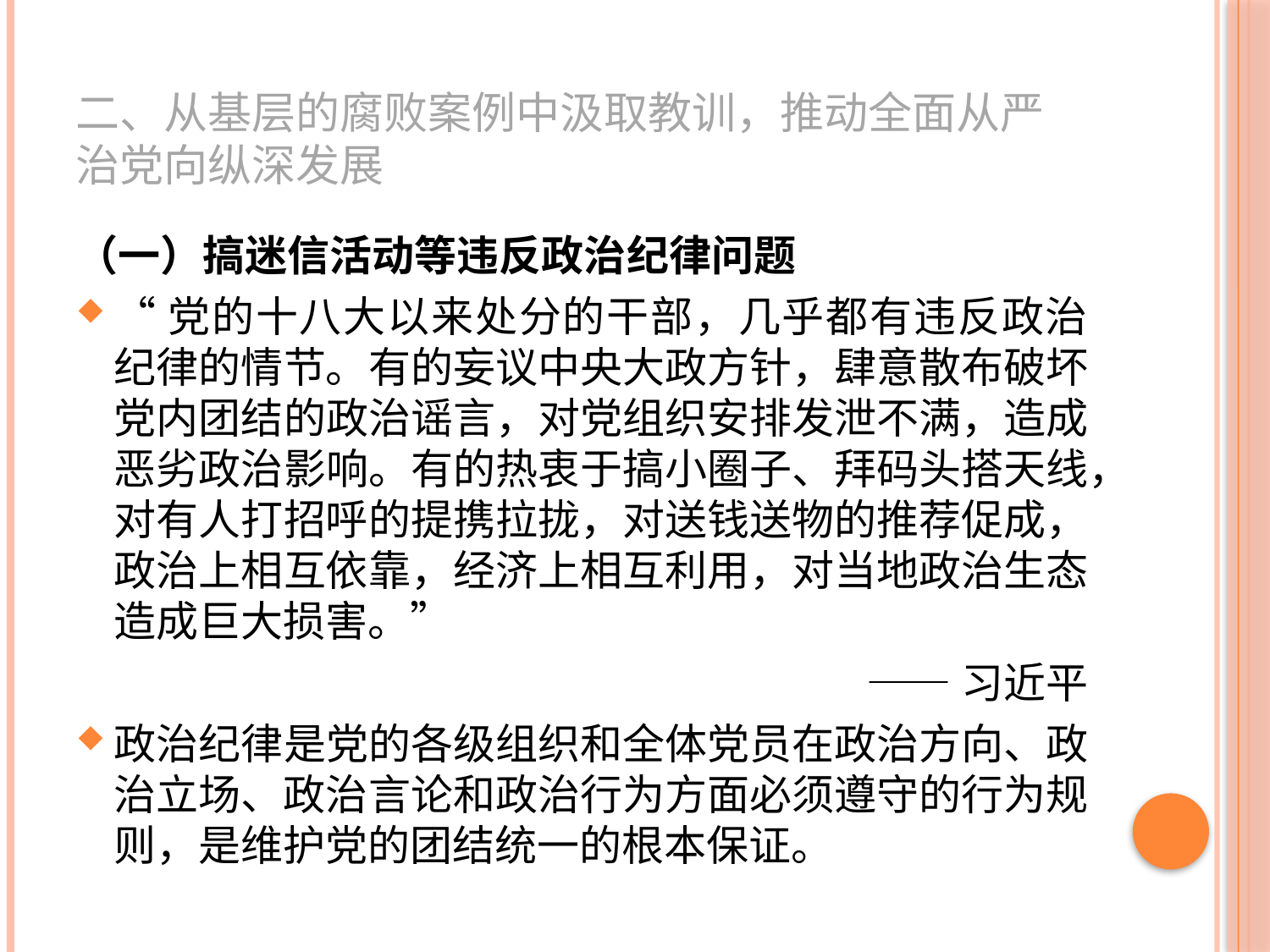

# 二、从基层的腐败案例中汲取教训，推动全面从严治党向纵深发展
（一）搞迷信活动等违反政治纪律问题
“党的十八大以来处分的干部，几乎都有违反政治纪律的情节。有的妄议中央大政方针，肆意散布破坏党内团结的政治谣言，对党组织安排发泄不满，造成恶劣政治影响。有的热衷于搞小圈子、拜码头搭天线，对有人打招呼的提携拉拢，对送钱送物的推荐促成，政治上相互依靠，经济上相互利用，对当地政治生态造成巨大损害。”
——习近平
政治纪律是党的各级组织和全体党员在政治方向、政治立场、政治言论和政治行为方面必须遵守的行为规则，是维护党的团结统一的根本保证。